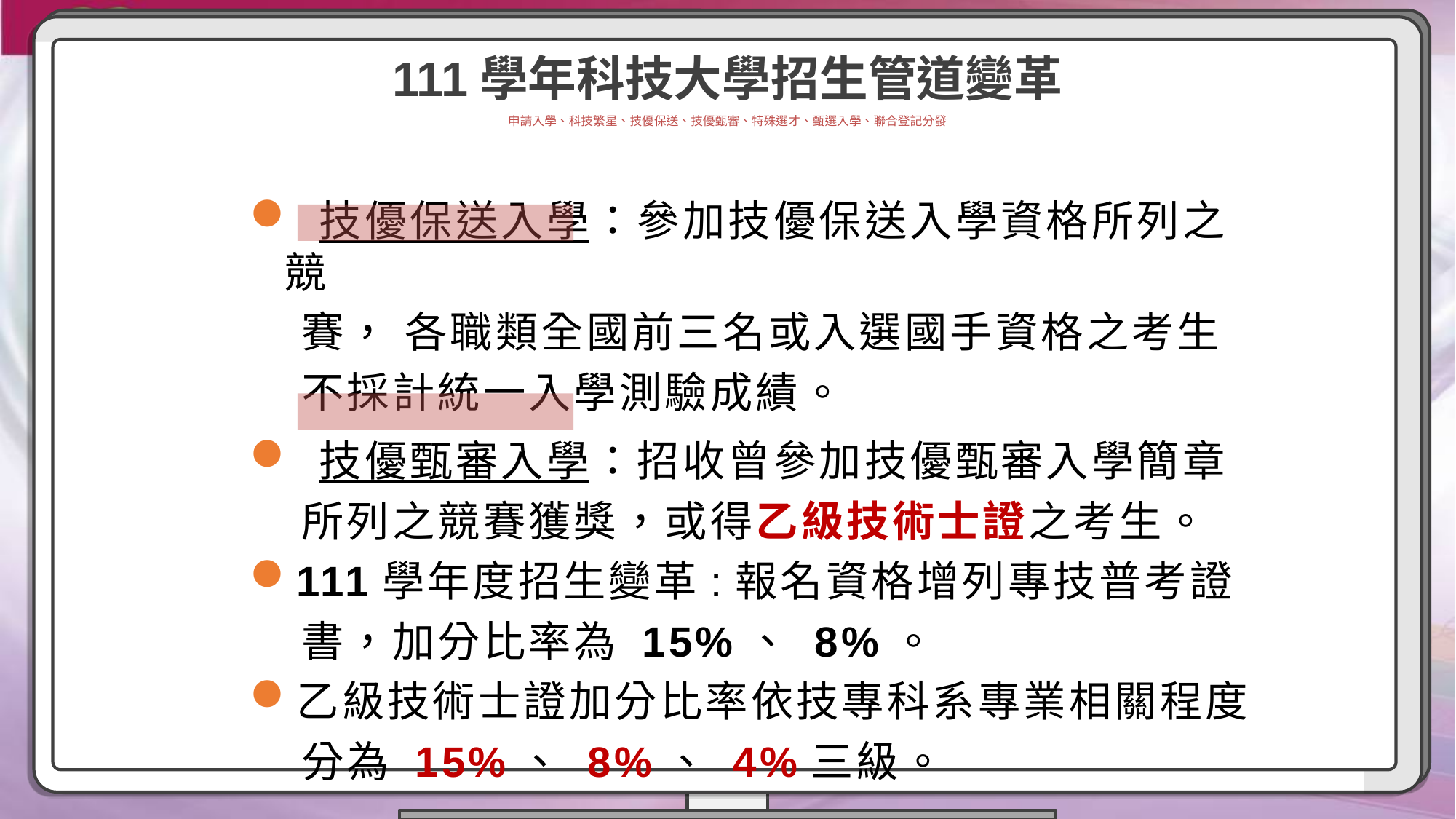

111學年科技大學招生管道變革
申請入學、科技繁星、技優保送、技優甄審、特殊選才、甄選入學、聯合登記分發
 技優保送入學：參加技優保送入學資格所列之競
賽， 各職類全國前三名或入選國手資格之考生
不採計統一入學測驗成績。
 技優甄審入學：招收曾參加技優甄審入學簡章
所列之競賽獲獎，或得乙級技術士證之考生。
111學年度招生變革:報名資格增列專技普考證
書，加分比率為 15%、 8%。
乙級技術士證加分比率依技專科系專業相關程度
分為 15%、 8%、 4%三級。